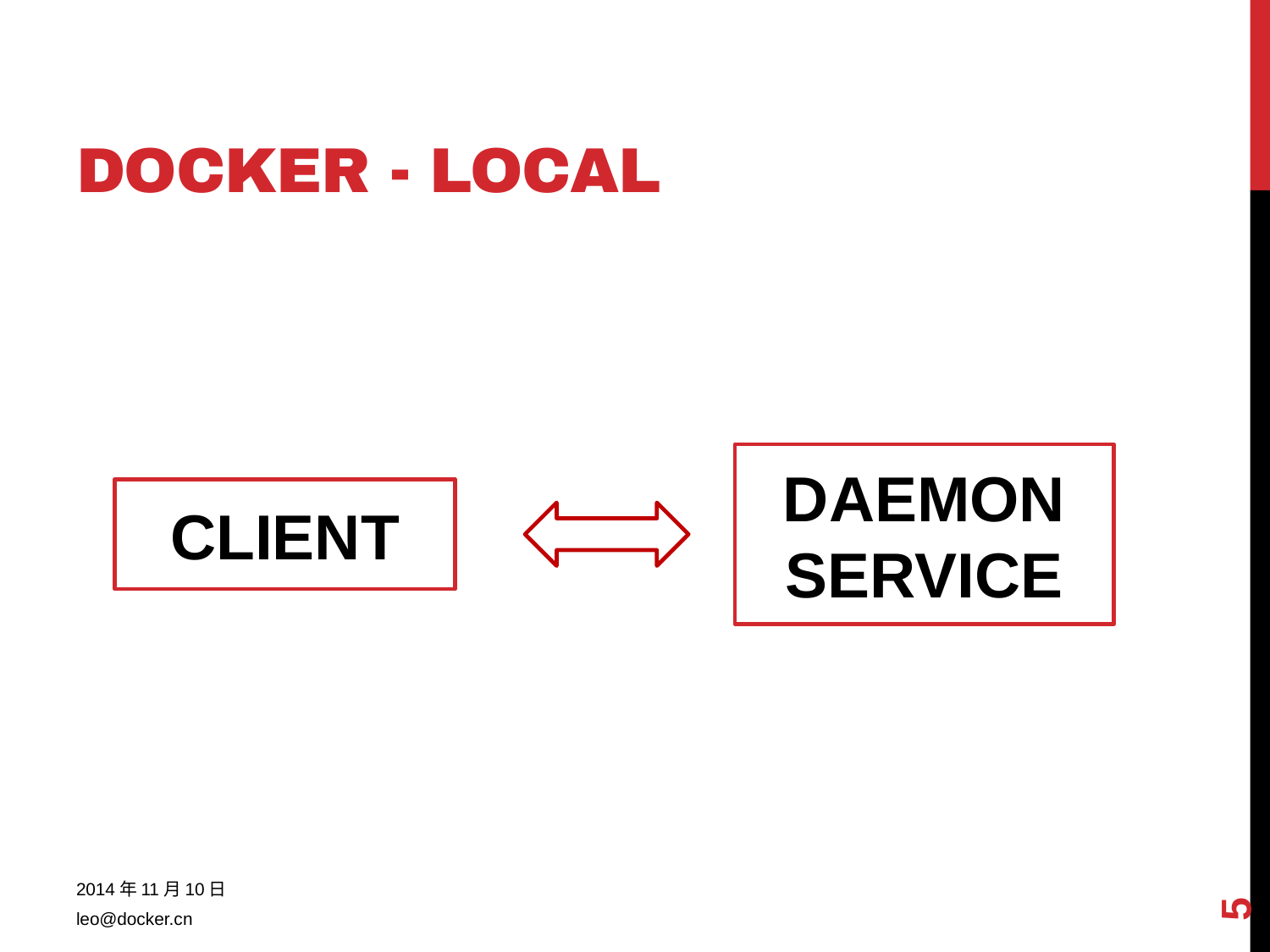

# Docker - local
DAEMON
SERVICE

CLIENT
5
2014年11月10日
leo@docker.cn